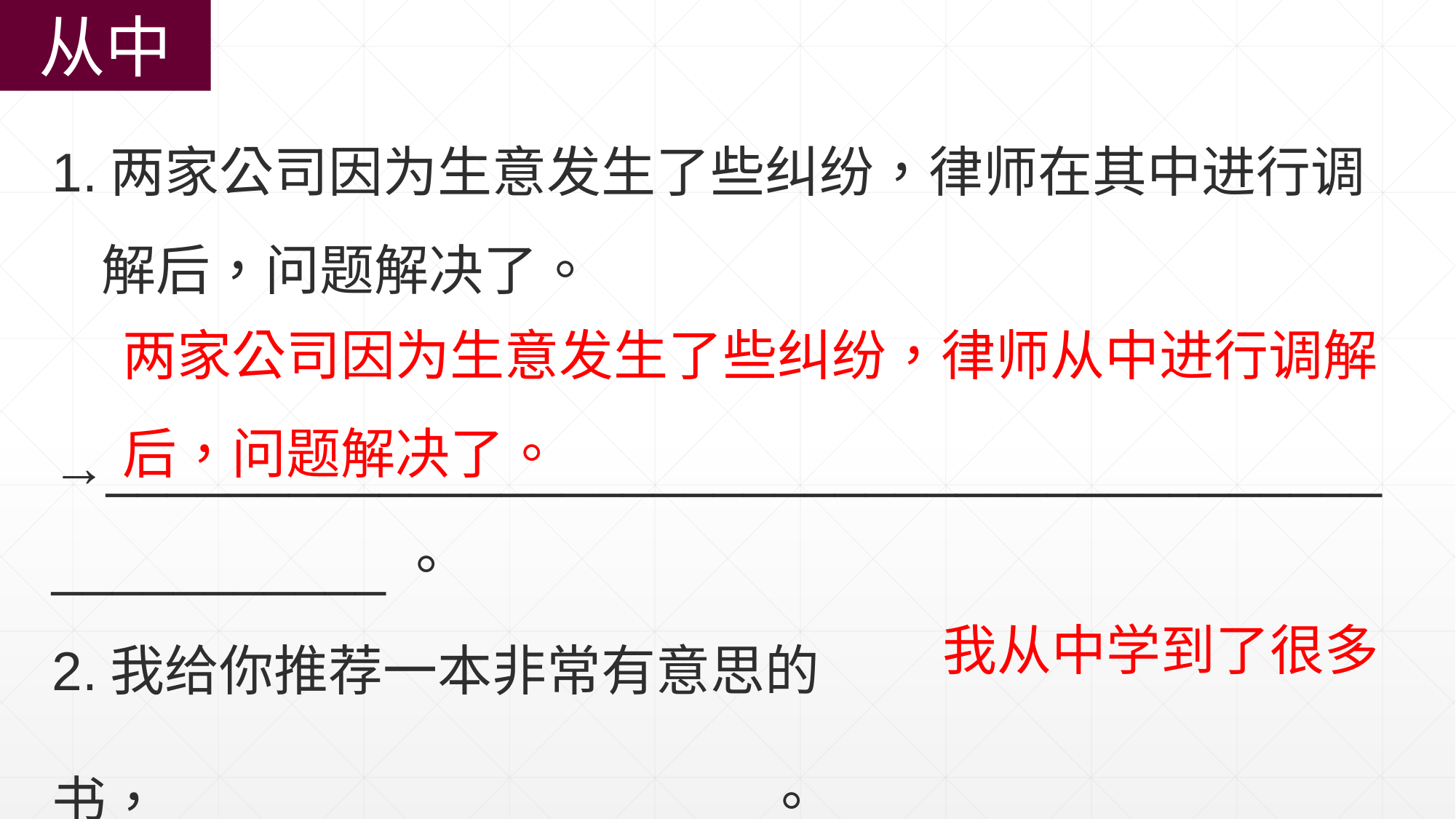

从中
1.两家公司因为生意发生了些纠纷，律师在其中进行调
   解后，问题解决了。

→_____________________________________________________。
两家公司因为生意发生了些纠纷，律师从中进行调解后，问题解决了。
2.我给你推荐一本非常有意思的书，___________________。
我从中学到了很多